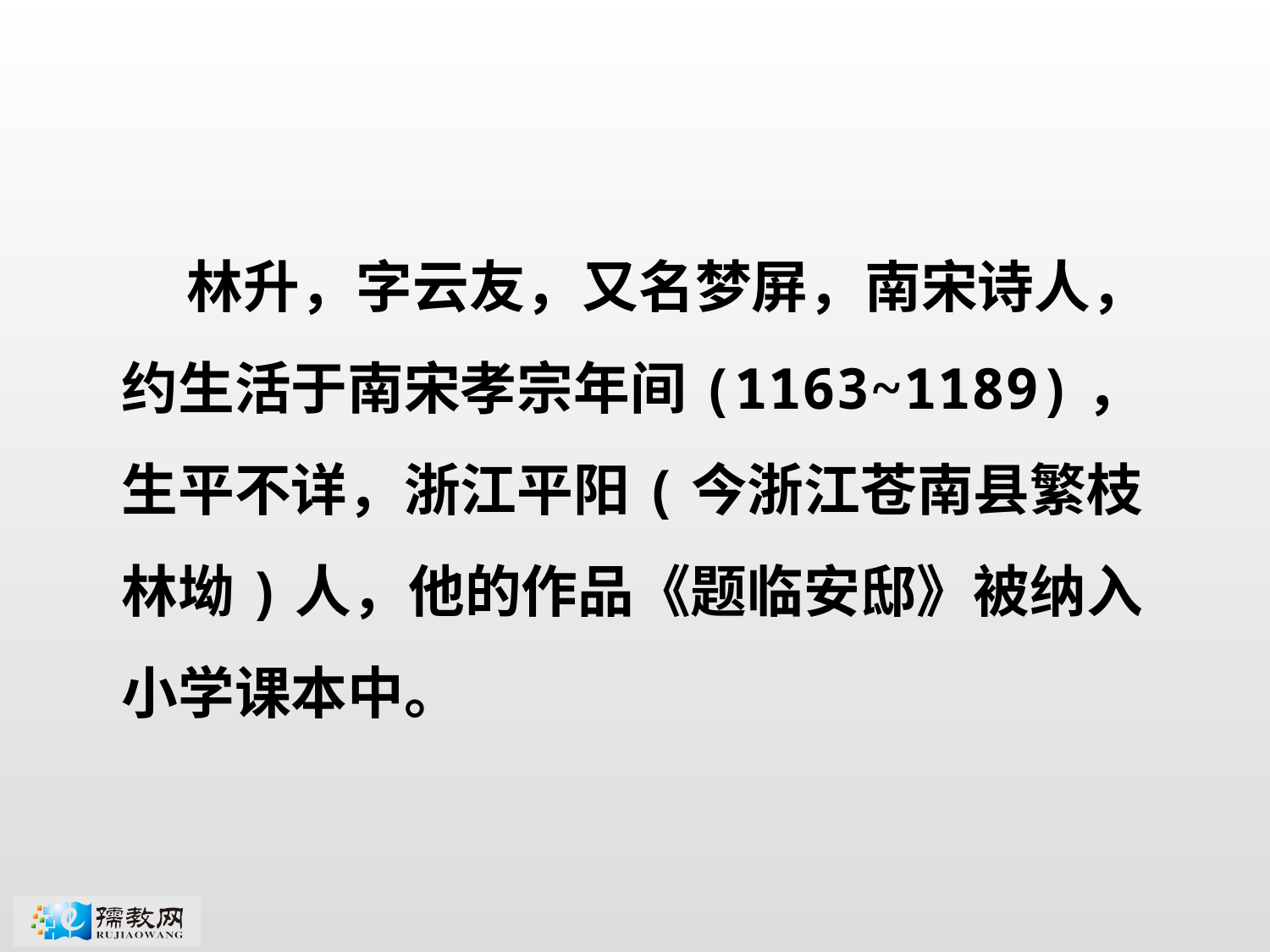

林升，字云友，又名梦屏，南宋诗人，约生活于南宋孝宗年间(1163~1189)，生平不详，浙江平阳(今浙江苍南县繁枝林坳)人，他的作品《题临安邸》被纳入小学课本中。